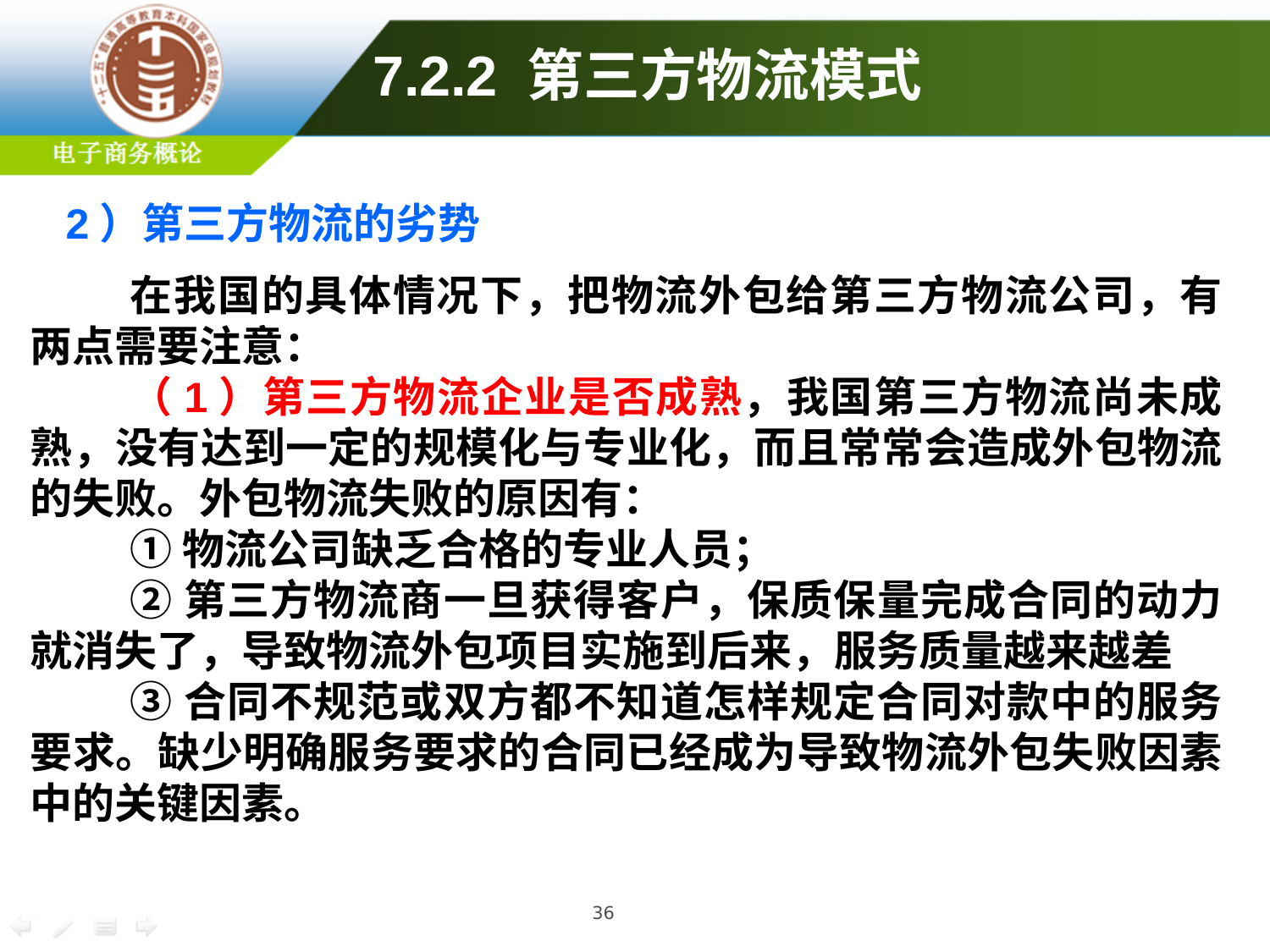

7.2.2 第三方物流模式
   2）第三方物流的劣势
在我国的具体情况下，把物流外包给第三方物流公司，有两点需要注意：
（1）第三方物流企业是否成熟，我国第三方物流尚未成熟，没有达到一定的规模化与专业化，而且常常会造成外包物流的失败。外包物流失败的原因有：
①物流公司缺乏合格的专业人员；
②第三方物流商一旦获得客户，保质保量完成合同的动力就消失了，导致物流外包项目实施到后来，服务质量越来越差
③合同不规范或双方都不知道怎样规定合同对款中的服务要求。缺少明确服务要求的合同已经成为导致物流外包失败因素中的关键因素。
36